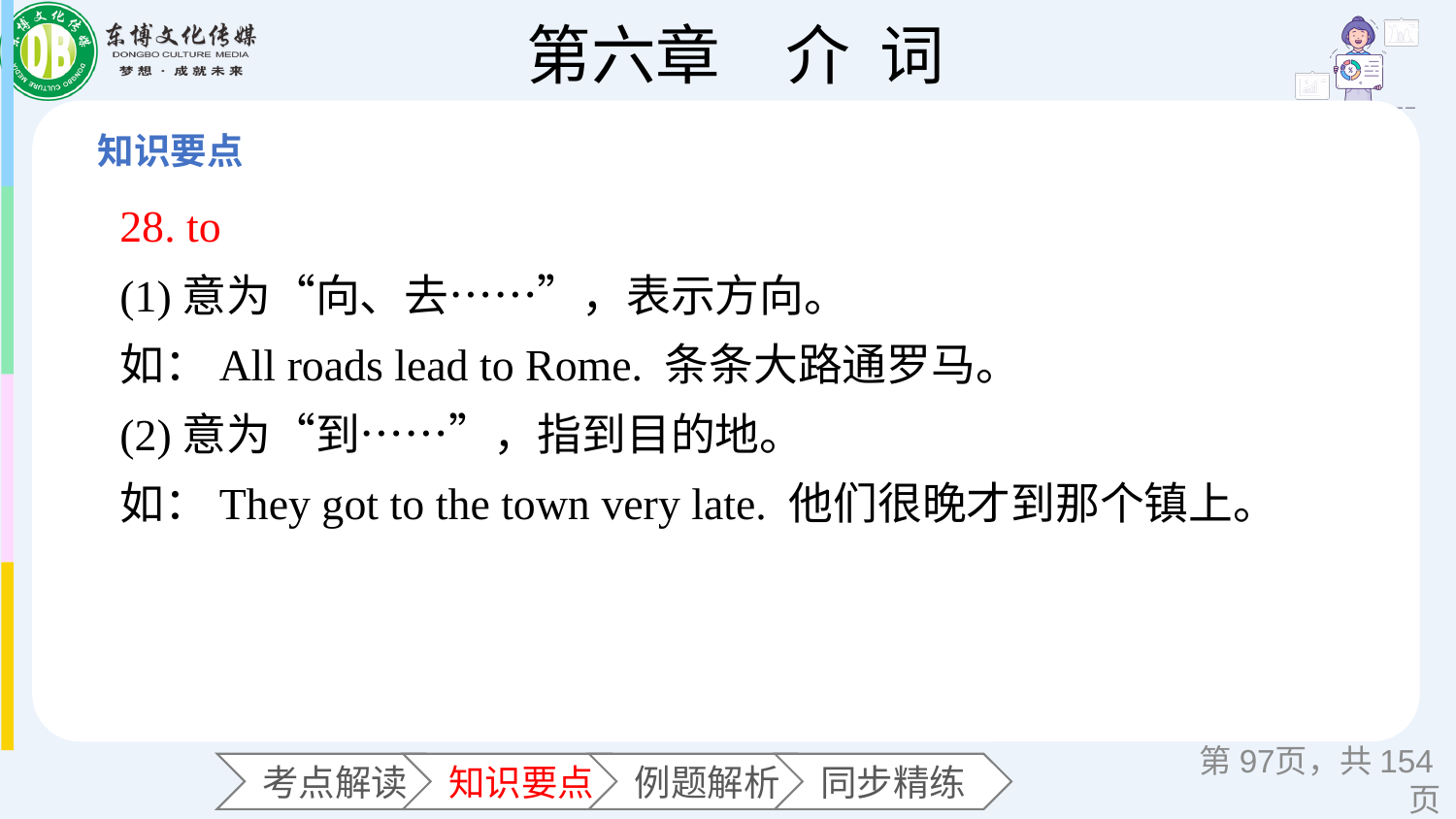

28. to
(1)意为“向、去……”，表示方向。
如：All roads lead to Rome. 条条大路通罗马。
(2)意为“到……”，指到目的地。
如：They got to the town very late. 他们很晚才到那个镇上。

第97页，共154页